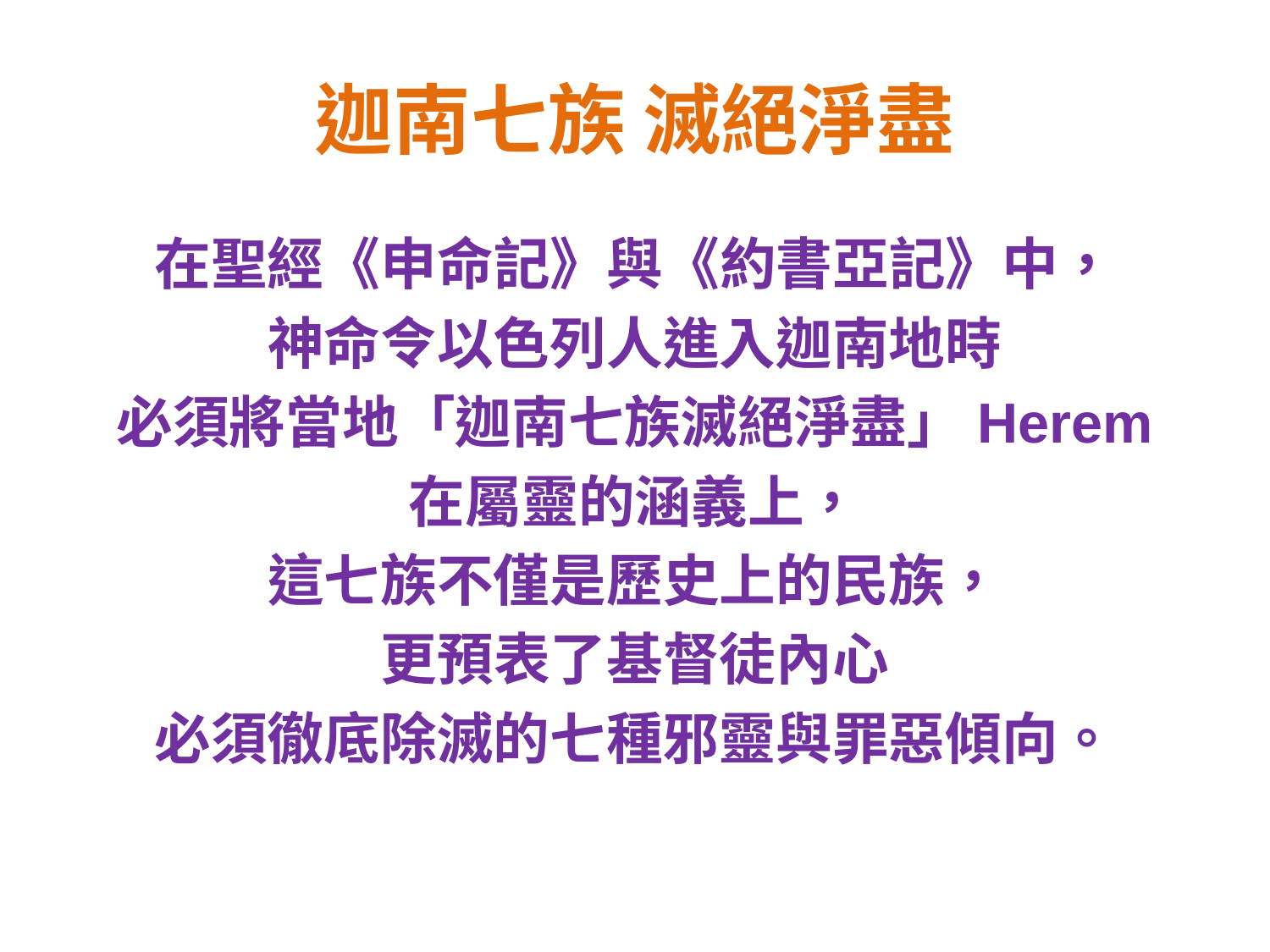

# 迦南七族 滅絕淨盡
在聖經《申命記》與《約書亞記》中，
神命令以色列人進入迦南地時
必須將當地「迦南七族滅絕淨盡」Herem
在屬靈的涵義上，
這七族不僅是歷史上的民族，
更預表了基督徒內心
必須徹底除滅的七種邪靈與罪惡傾向。